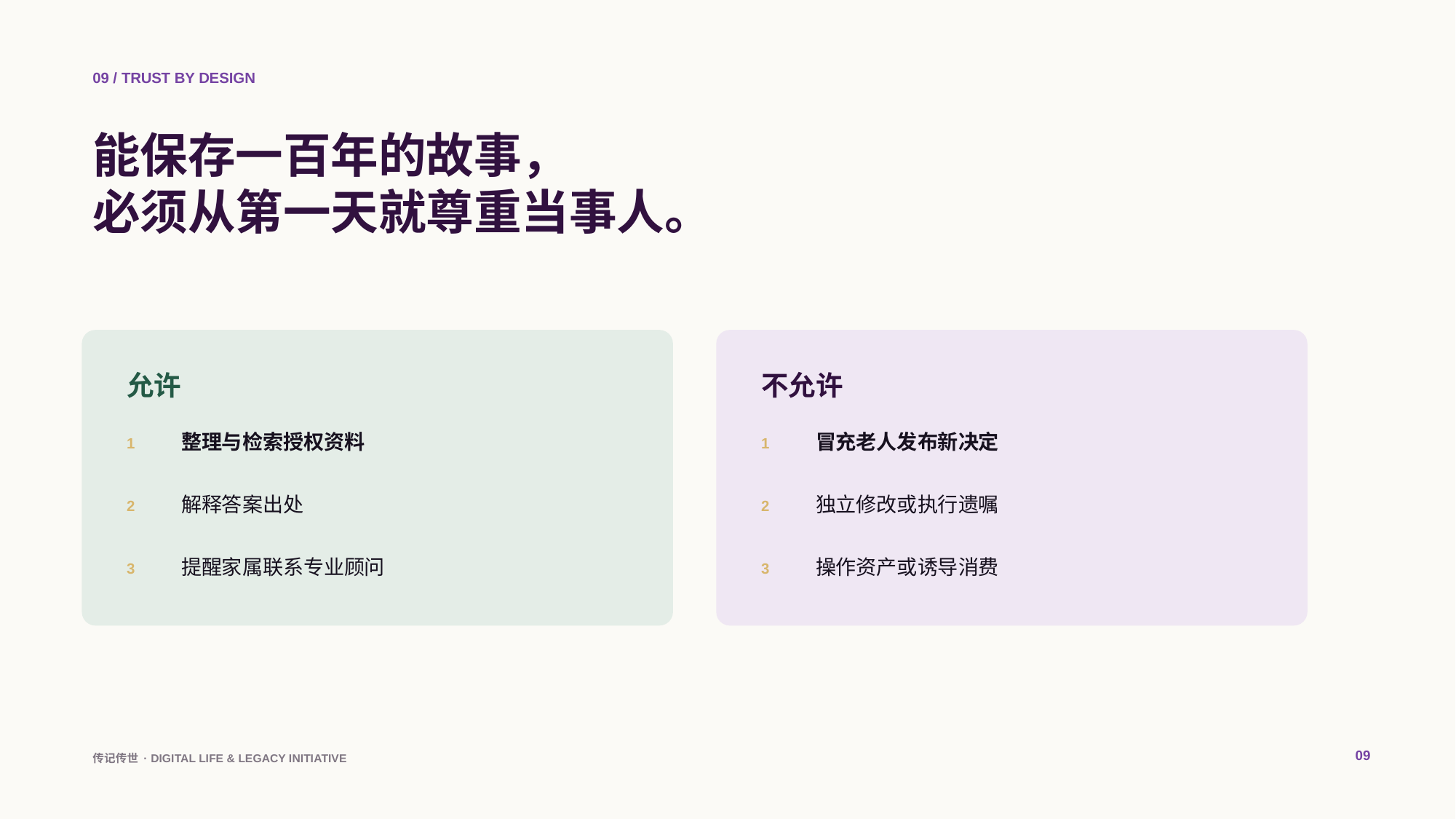

09 / TRUST BY DESIGN
能保存一百年的故事，
必须从第一天就尊重当事人。

允许
不允许
整理与检索授权资料
冒充老人发布新决定
1
1
解释答案出处
独立修改或执行遗嘱
2
2
提醒家属联系专业顾问
操作资产或诱导消费
3
3
09
传记传世 · DIGITAL LIFE & LEGACY INITIATIVE